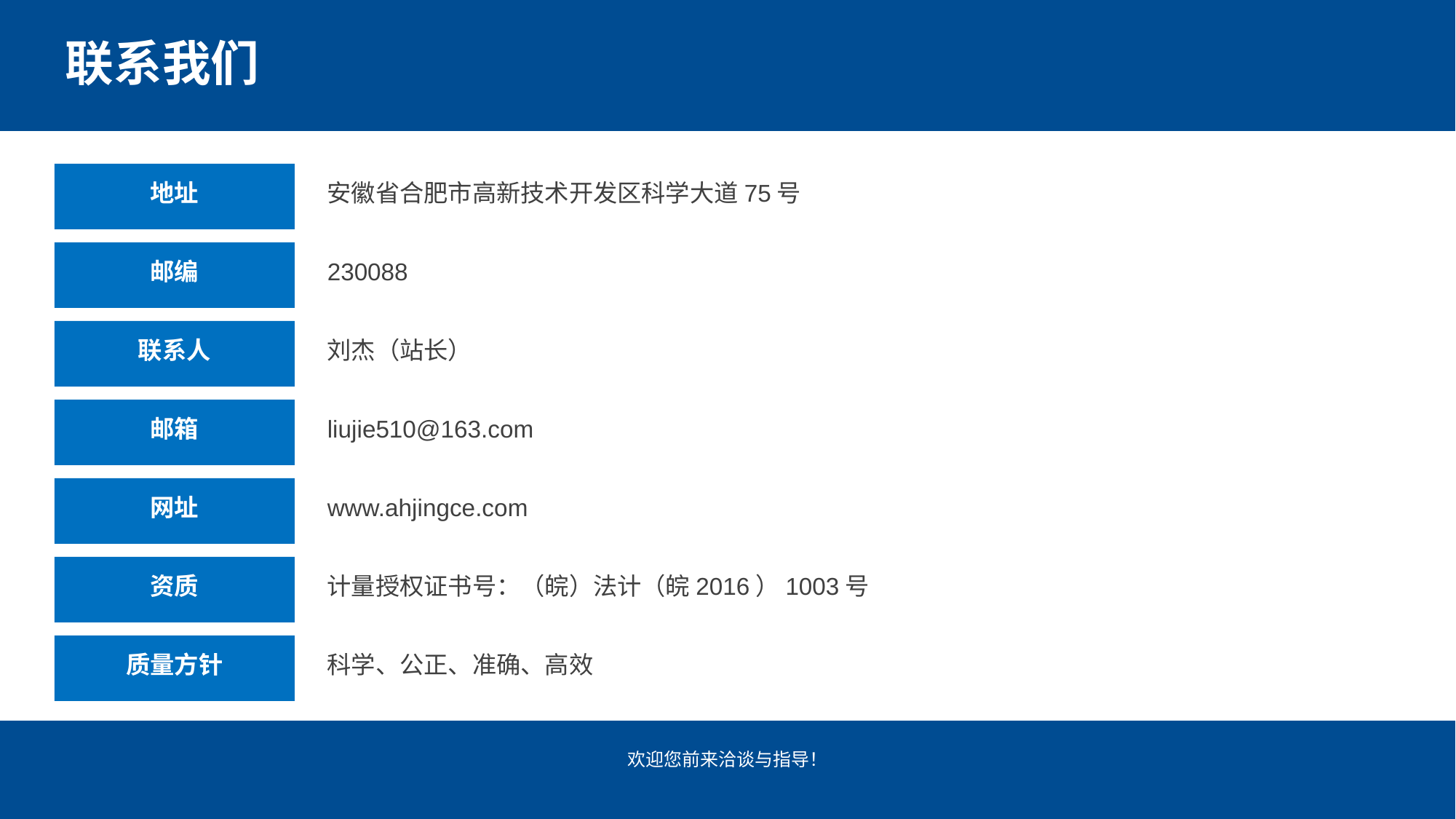

联系我们

地址
安徽省合肥市高新技术开发区科学大道75号

邮编
230088

联系人
刘杰（站长）

邮箱
liujie510@163.com

网址
www.ahjingce.com

资质
计量授权证书号：（皖）法计（皖2016）1003号

质量方针
科学、公正、准确、高效

欢迎您前来洽谈与指导！